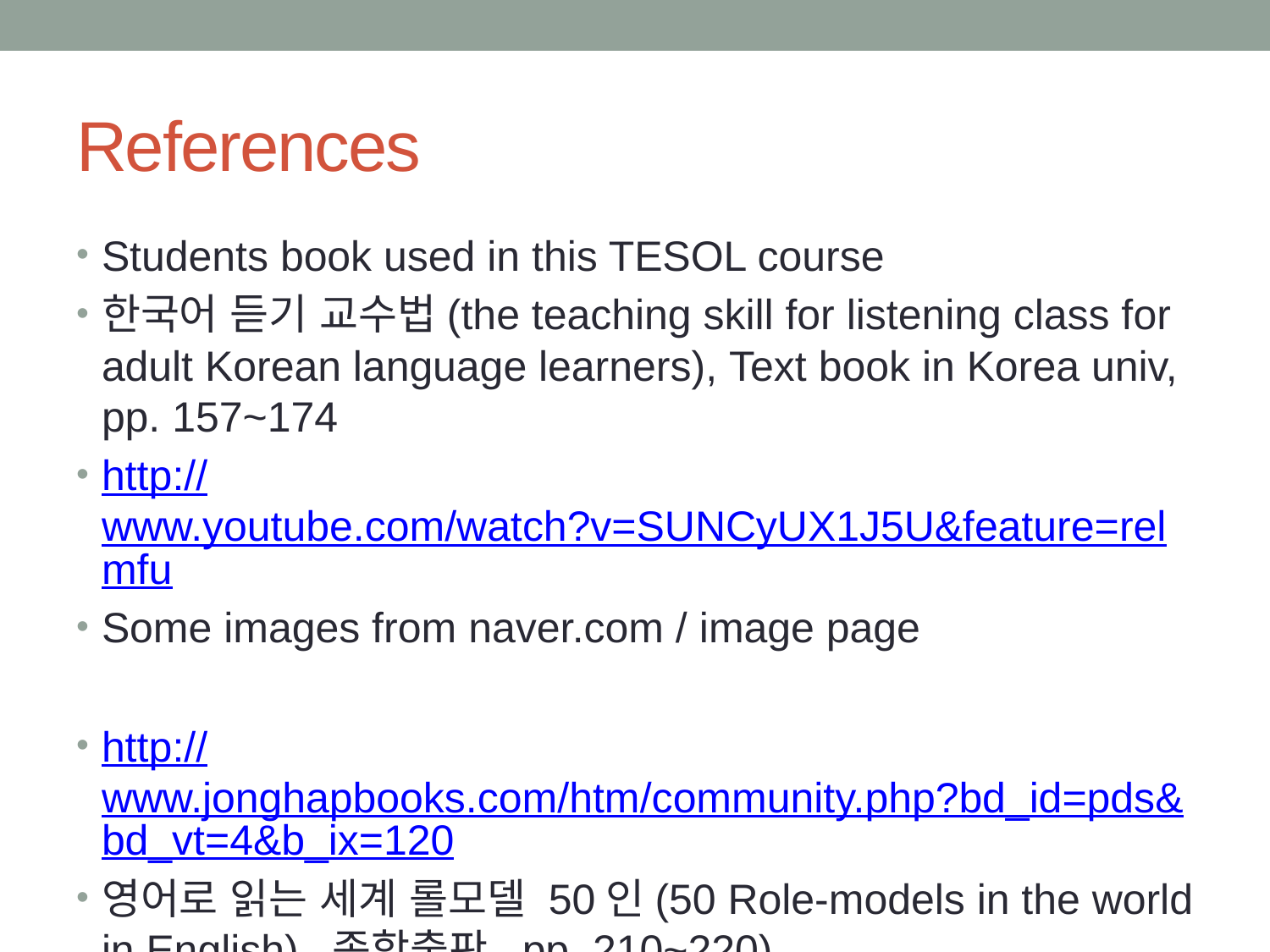

# References
Students book used in this TESOL course
한국어 듣기 교수법(the teaching skill for listening class for adult Korean language learners), Text book in Korea univ, pp. 157~174
http://www.youtube.com/watch?v=SUNCyUX1J5U&feature=relmfu
Some images from naver.com / image page

http://www.jonghapbooks.com/htm/community.php?bd_id=pds&bd_vt=4&b_ix=120
영어로 읽는 세계 롤모델 50인(50 Role-models in the world in English), 종합출판, pp. 210~220)